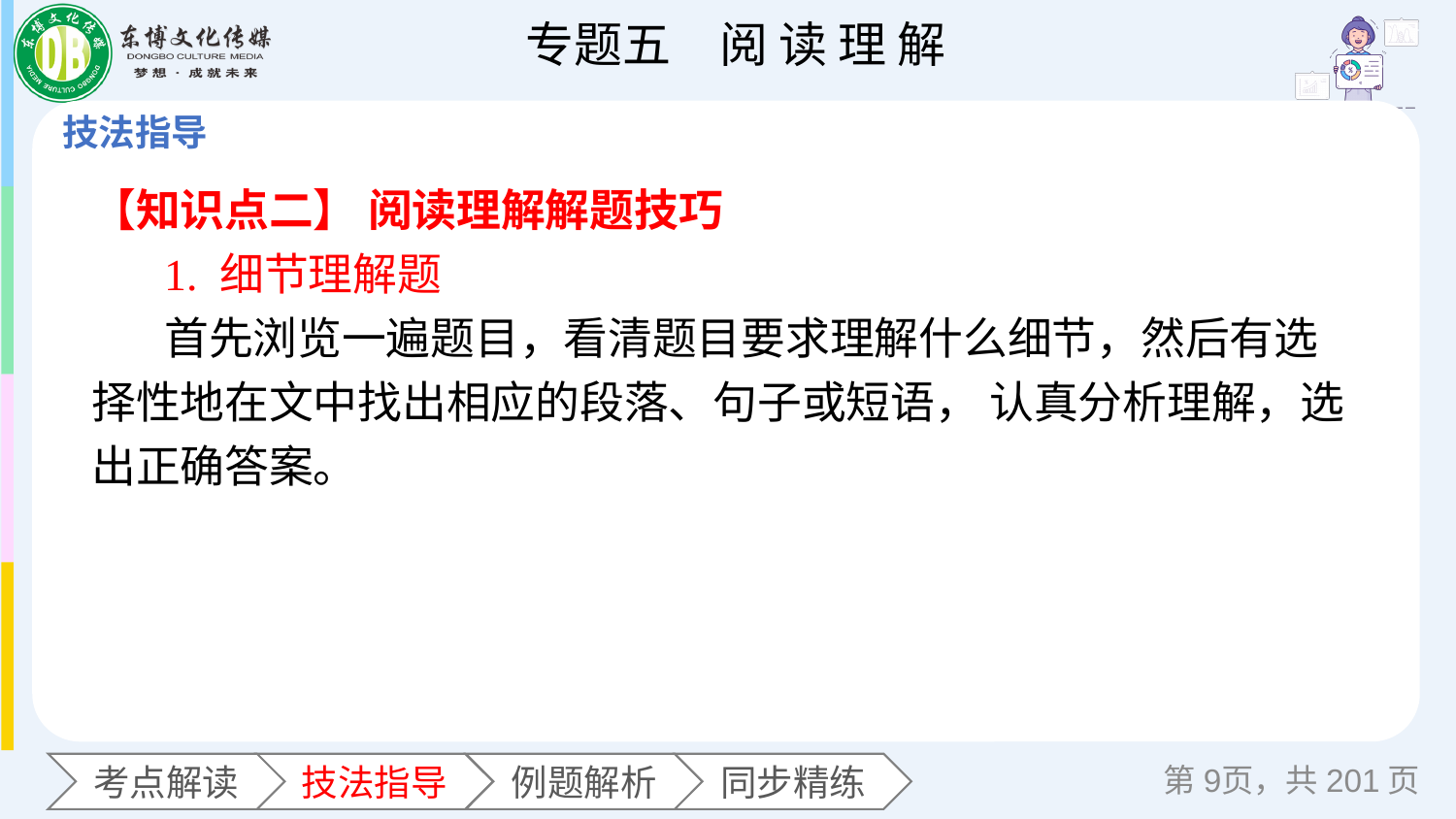

【知识点二】 阅读理解解题技巧
1. 细节理解题
首先浏览一遍题目，看清题目要求理解什么细节，然后有选择性地在文中找出相应的段落、句子或短语， 认真分析理解，选出正确答案。
第9页，共201页